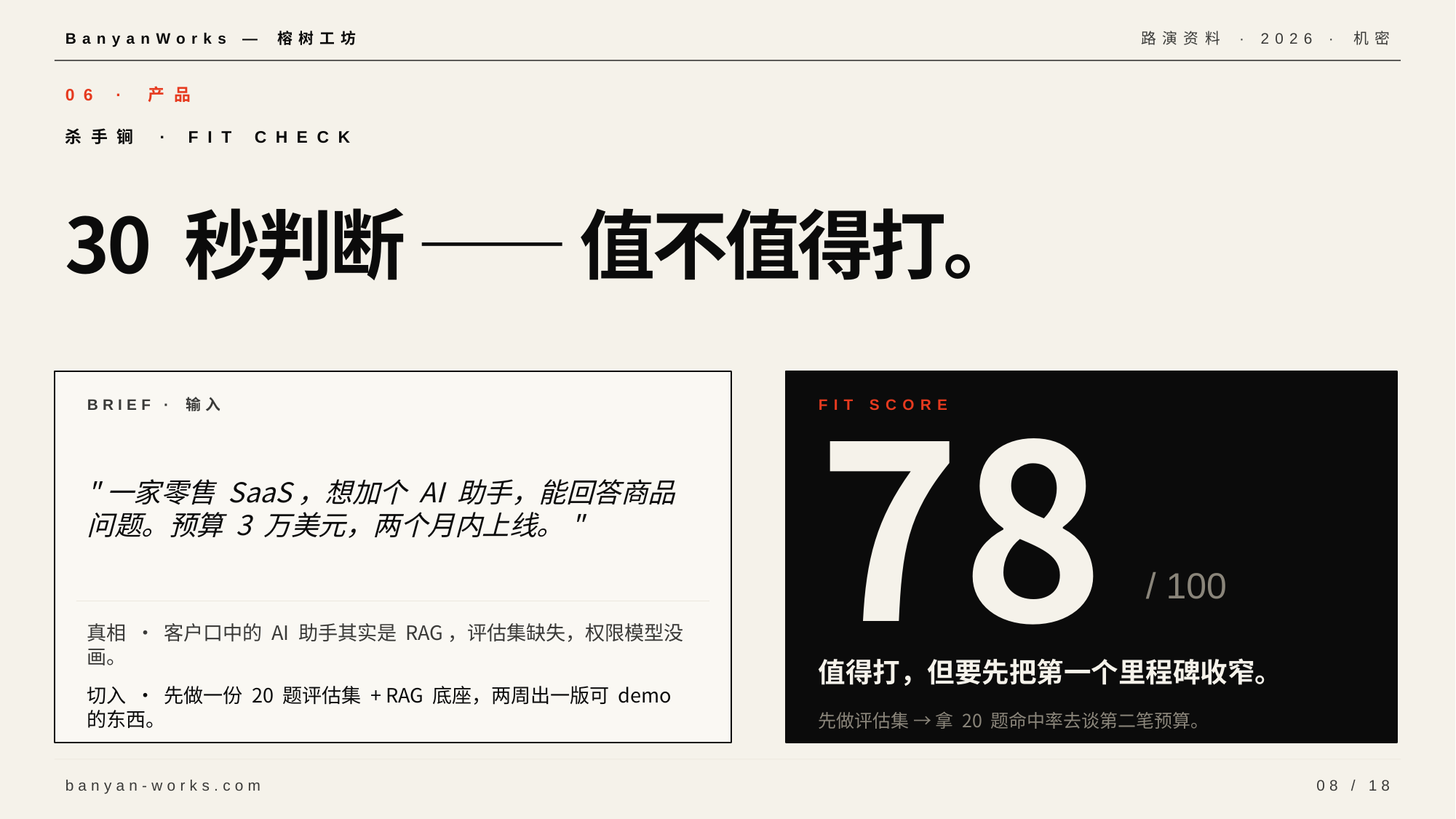

BanyanWorks — 榕树工坊
路演资料 · 2026 · 机密

06 · 产品
杀手锏 · FIT CHECK
30 秒判断 —— 值不值得打。

BRIEF · 输入
FIT SCORE
78
"一家零售 SaaS，想加个 AI 助手，能回答商品问题。预算 3 万美元，两个月内上线。"
/ 100

真相 · 客户口中的 AI 助手其实是 RAG，评估集缺失，权限模型没画。
值得打，但要先把第一个里程碑收窄。
切入 · 先做一份 20 题评估集 + RAG 底座，两周出一版可 demo 的东西。
先做评估集 → 拿 20 题命中率去谈第二笔预算。

banyan-works.com
08 / 18